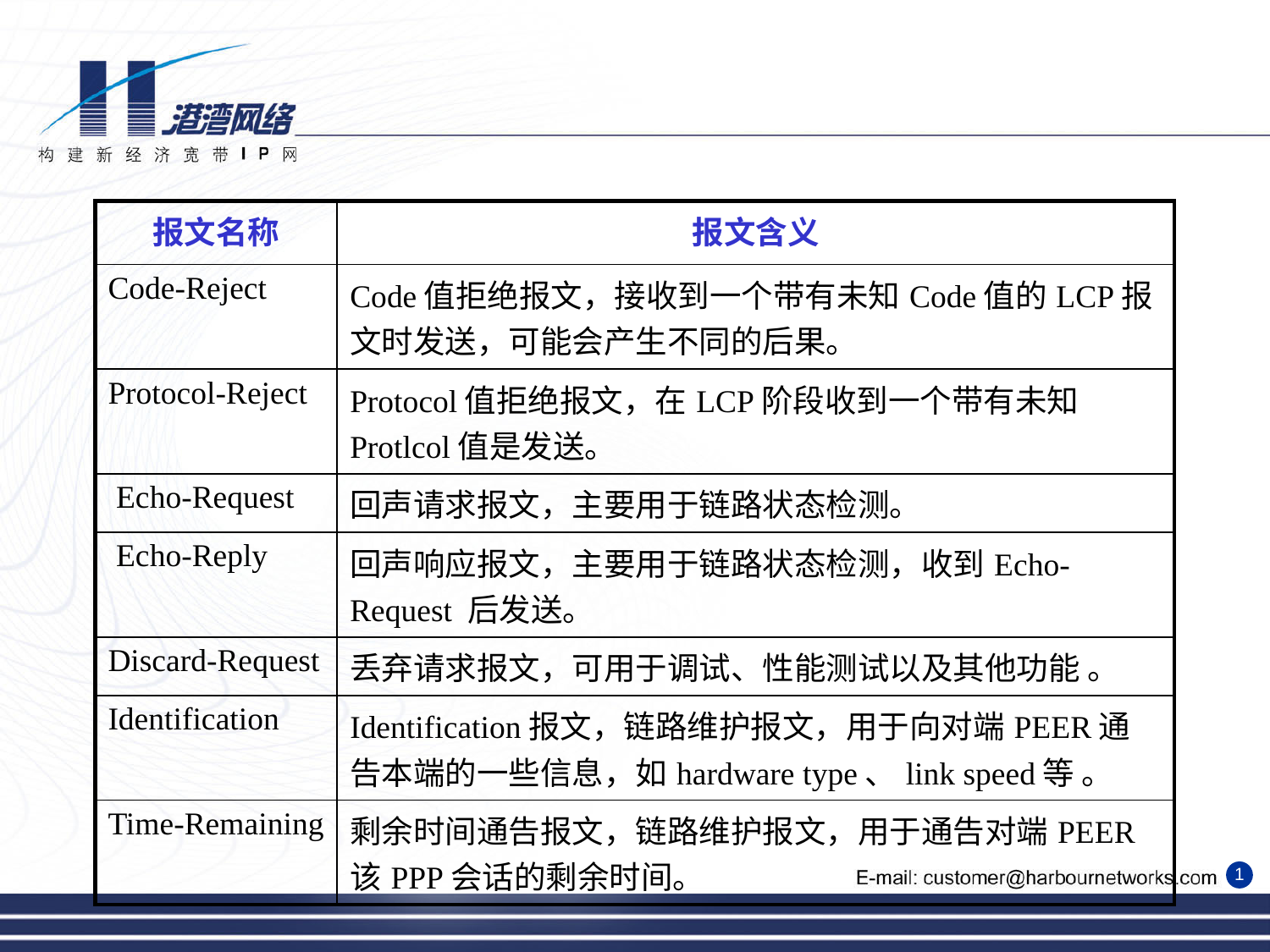

| 报文名称 | 报文含义 |
| --- | --- |
| Code-Reject | Code值拒绝报文，接收到一个带有未知Code值的LCP报文时发送，可能会产生不同的后果。 |
| Protocol-Reject | Protocol值拒绝报文，在LCP阶段收到一个带有未知Protlcol值是发送。 |
| Echo-Request | 回声请求报文，主要用于链路状态检测。 |
| Echo-Reply | 回声响应报文，主要用于链路状态检测，收到Echo-Request 后发送。 |
| Discard-Request | 丢弃请求报文，可用于调试、性能测试以及其他功能 。 |
| Identification | Identification报文，链路维护报文，用于向对端PEER通告本端的一些信息，如hardware type、link speed等 。 |
| Time-Remaining | 剩余时间通告报文，链路维护报文，用于通告对端PEER该PPP会话的剩余时间。 |